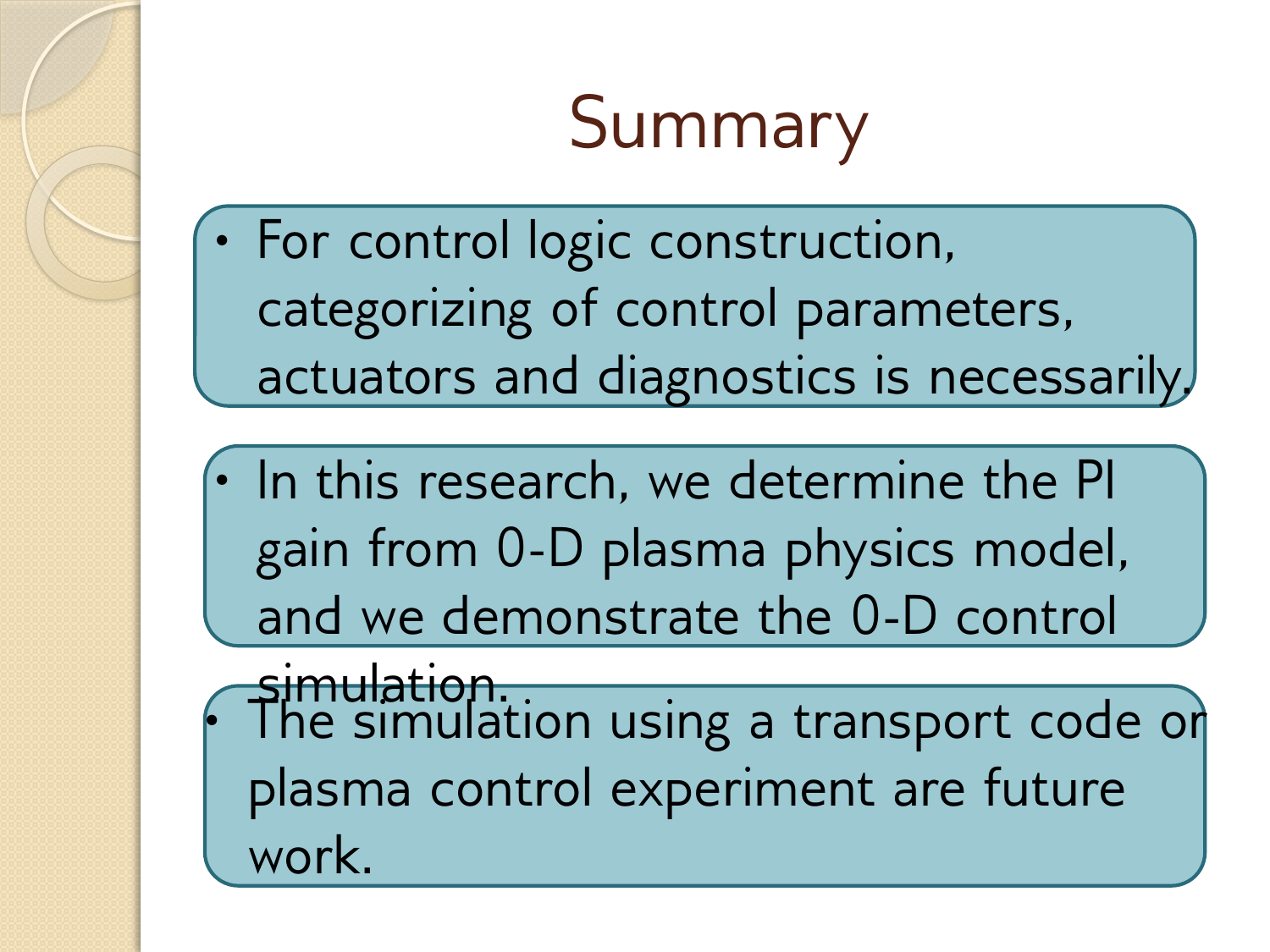

# Summary
For control logic construction, categorizing of control parameters, actuators and diagnostics is necessarily.
・

In this research, we determine the PI gain from 0-D plasma physics model, and we demonstrate the 0-D control simulation.
・

The simulation using a transport code or plasma control experiment are future work.
・